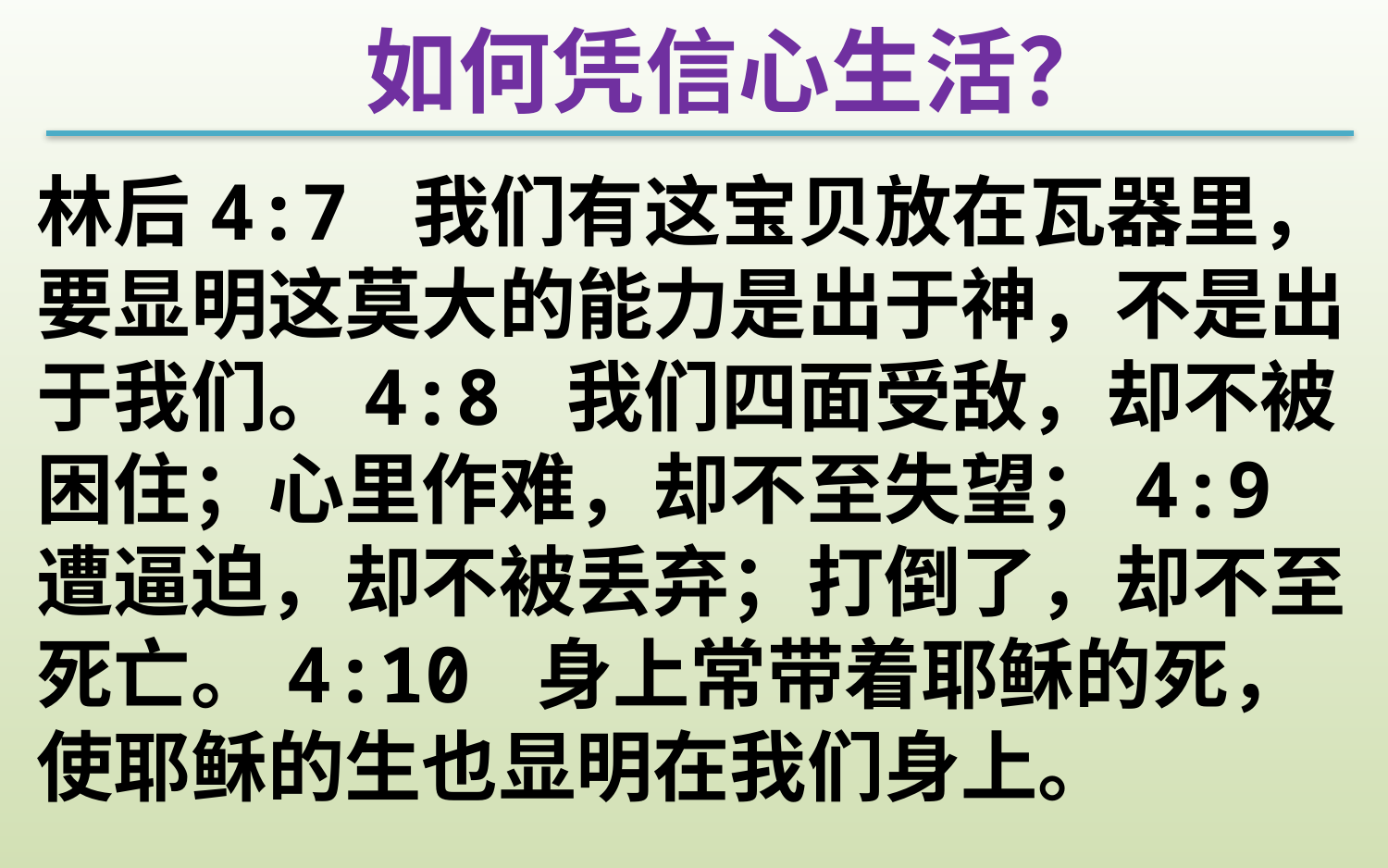

如何凭信心生活？
林后4:7 我们有这宝贝放在瓦器里，要显明这莫大的能力是出于神，不是出于我们。4:8 我们四面受敌，却不被困住；心里作难，却不至失望；4:9 遭逼迫，却不被丢弃；打倒了，却不至死亡。4:10 身上常带着耶稣的死，使耶稣的生也显明在我们身上。